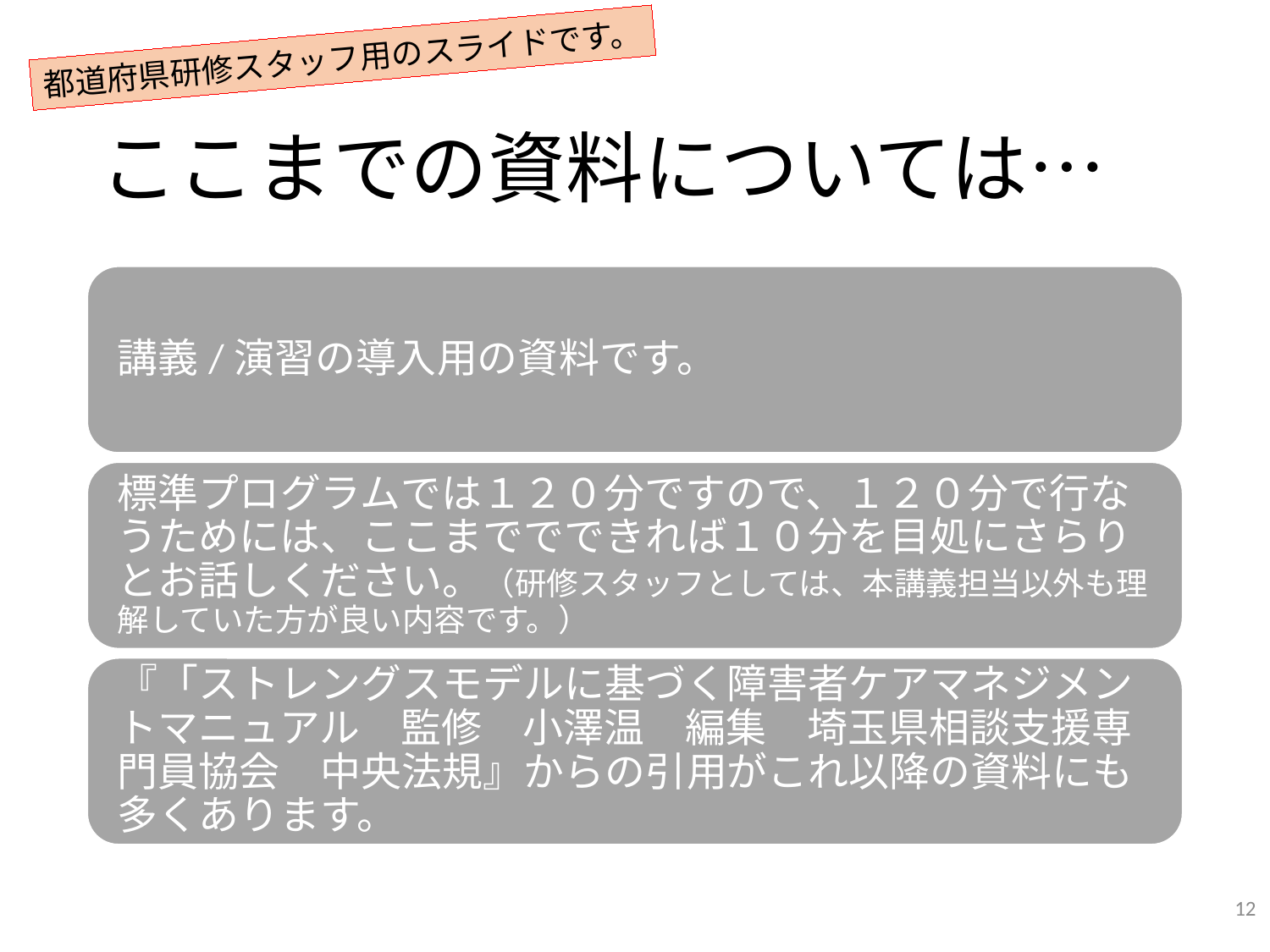

都道府県研修スタッフ用のスライドです。
# ここまでの資料については…
講義/演習の導入用の資料です。
標準プログラムでは１２０分ですので、１２０分で行なうためには、ここまででできれば１０分を目処にさらりとお話しください。（研修スタッフとしては、本講義担当以外も理解していた方が良い内容です。）
『「ストレングスモデルに基づく障害者ケアマネジメントマニュアル　監修　小澤温　編集　埼玉県相談支援専門員協会　中央法規』からの引用がこれ以降の資料にも多くあります。
12